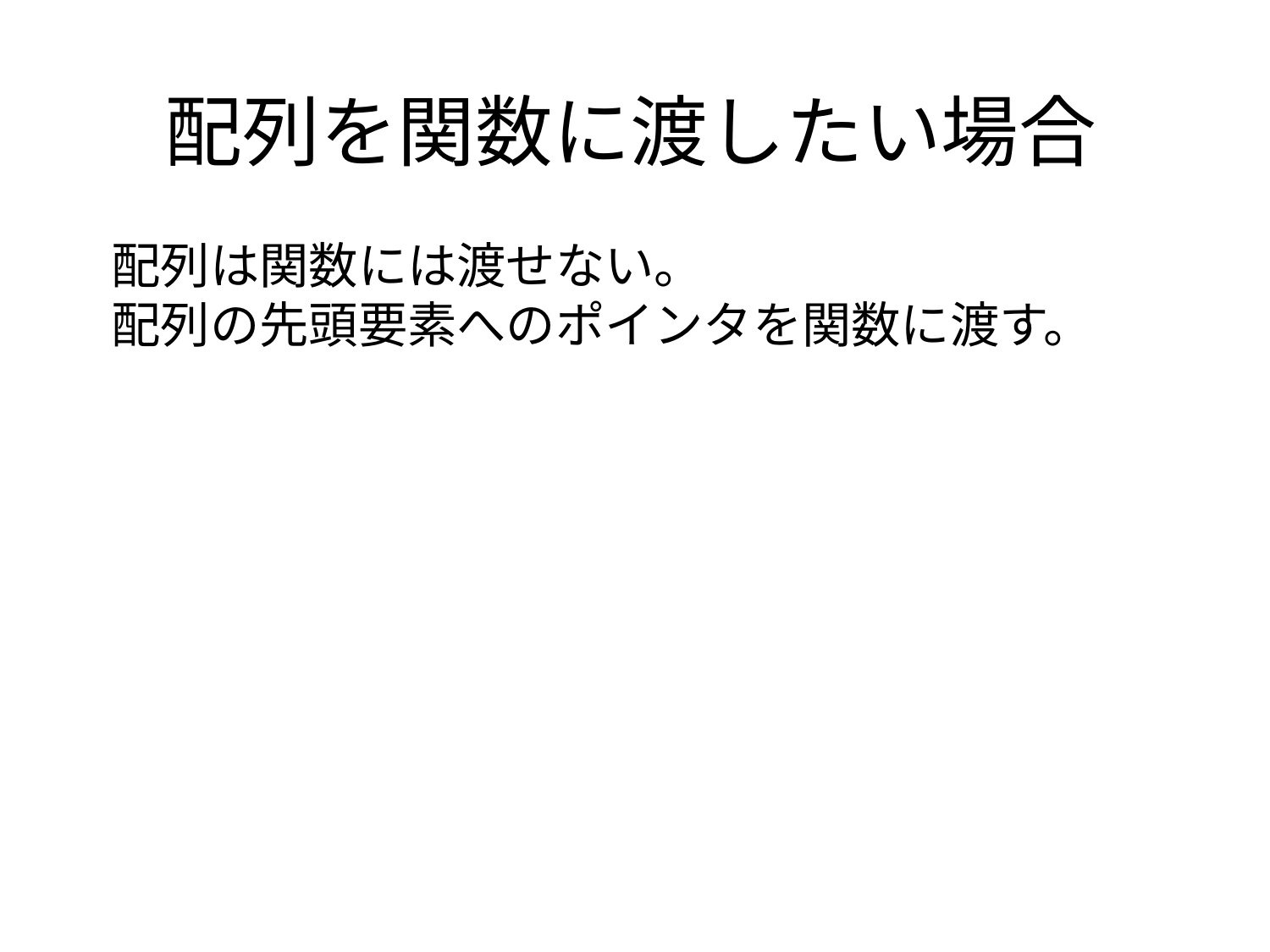

# 配列を関数に渡したい場合
配列は関数には渡せない。
配列の先頭要素へのポインタを関数に渡す。